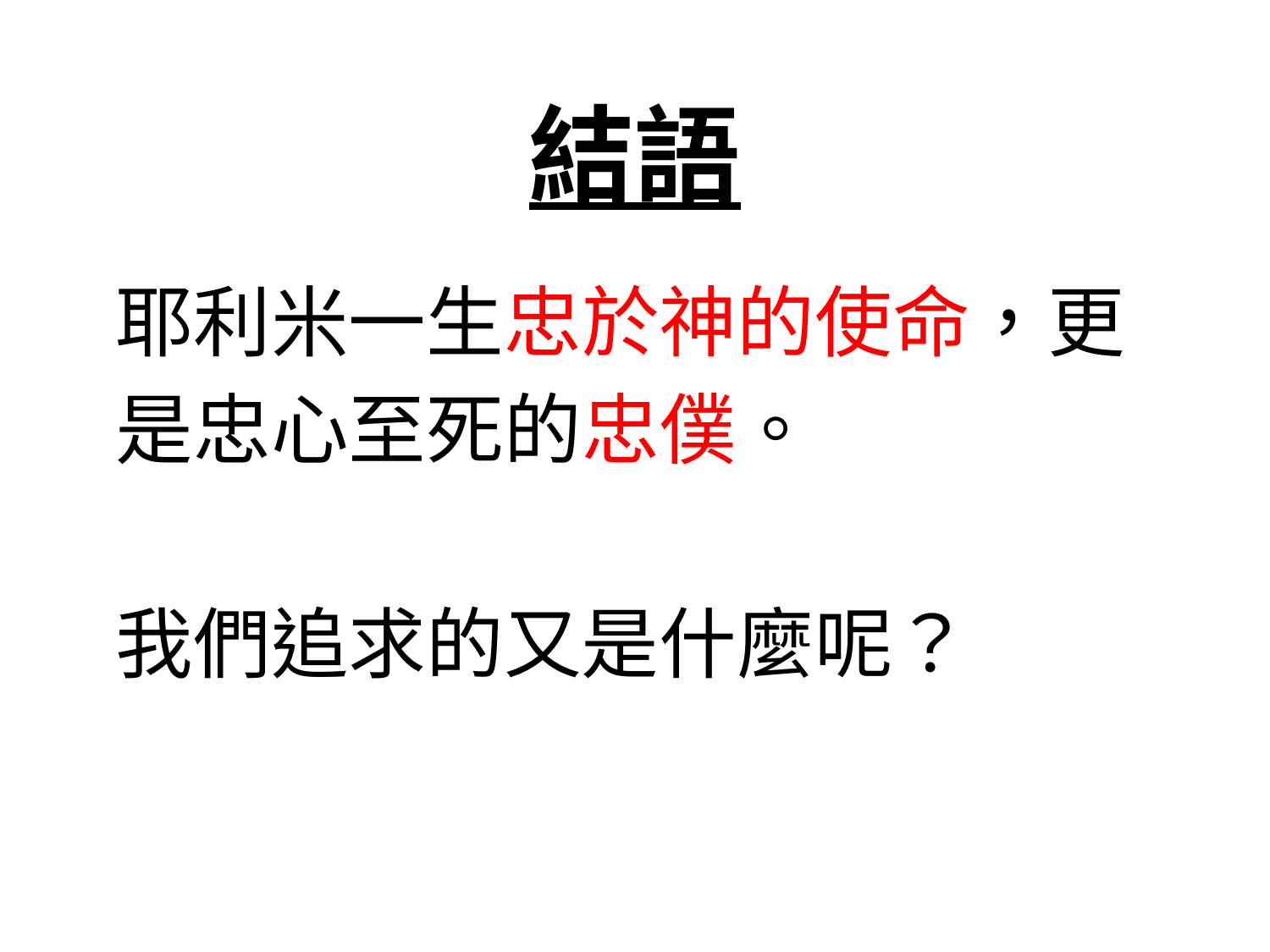

# 結語
耶利米一生忠於神的使命，更是忠心至死的忠僕。

我們追求的又是什麼呢？